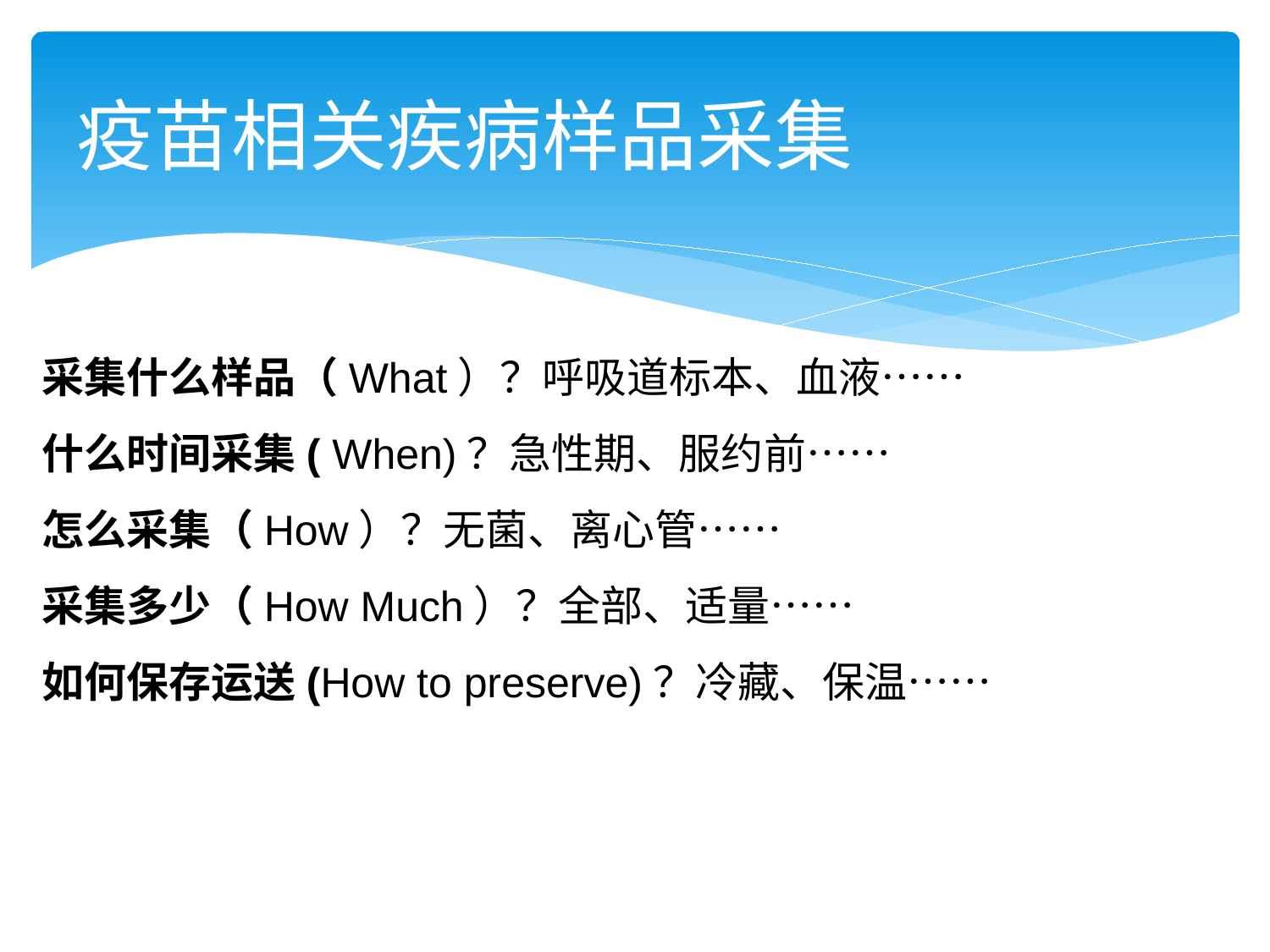

# 疫苗相关疾病样品采集
采集什么样品（What）？呼吸道标本、血液……
什么时间采集( When)？急性期、服约前……
怎么采集（How）？无菌、离心管……
采集多少（How Much）？全部、适量……
如何保存运送(How to preserve)？冷藏、保温……